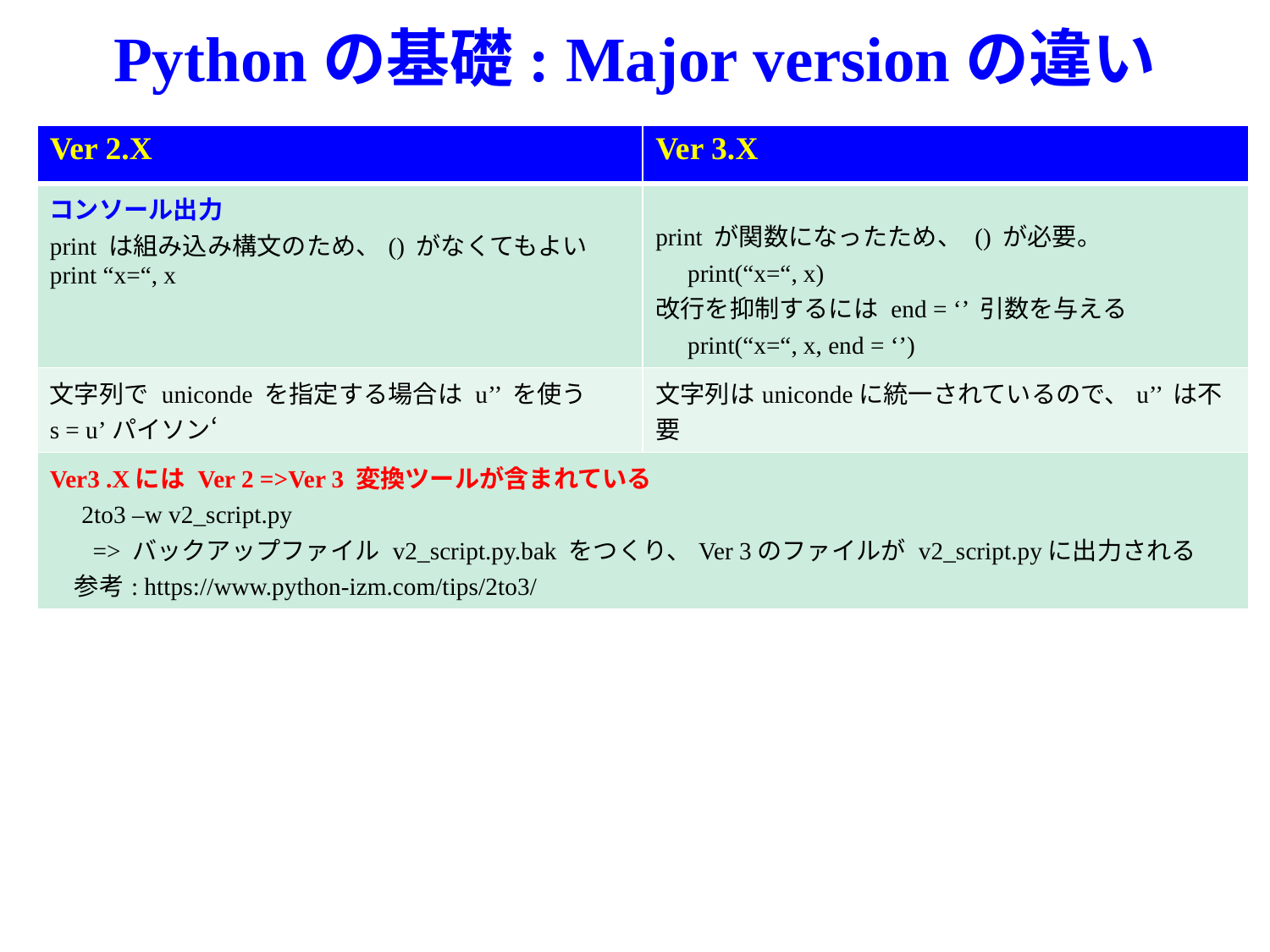

# Pythonの基礎: Major versionの違い
| Ver 2.X | Ver 3.X |
| --- | --- |
| コンソール出力 print は組み込み構文のため、() がなくてもよい print “x=“, x | print が関数になったため、 () が必要。 　print(“x=“, x) 改行を抑制するには end = ‘’ 引数を与える 　print(“x=“, x, end = ‘’) |
| 文字列で uniconde を指定する場合は u’’ を使う s = u’パイソン‘ | 文字列はunicondeに統一されているので、u’’ は不要 |
| Ver3 .Xには Ver 2 =>Ver 3 変換ツールが含まれている 　2to3 –w v2\_script.py => バックアップファイル v2\_script.py.bak をつくり、Ver 3のファイルが v2\_script.pyに出力される 　参考: https://www.python-izm.com/tips/2to3/ |  |